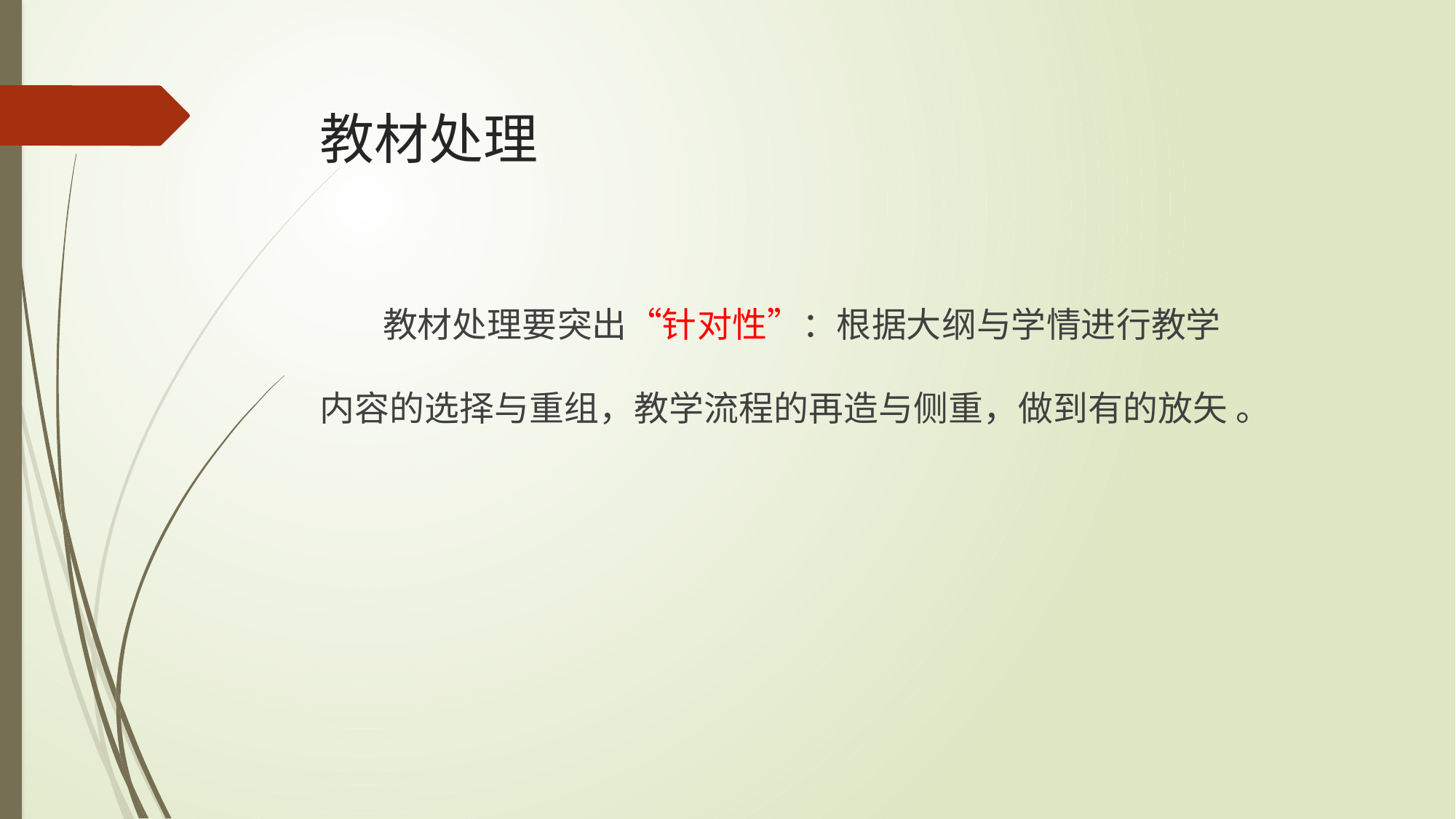

# 教材处理
       教材处理要突出“针对性”：根据大纲与学情进行教学内容的选择与重组，教学流程的再造与侧重，做到有的放矢 。